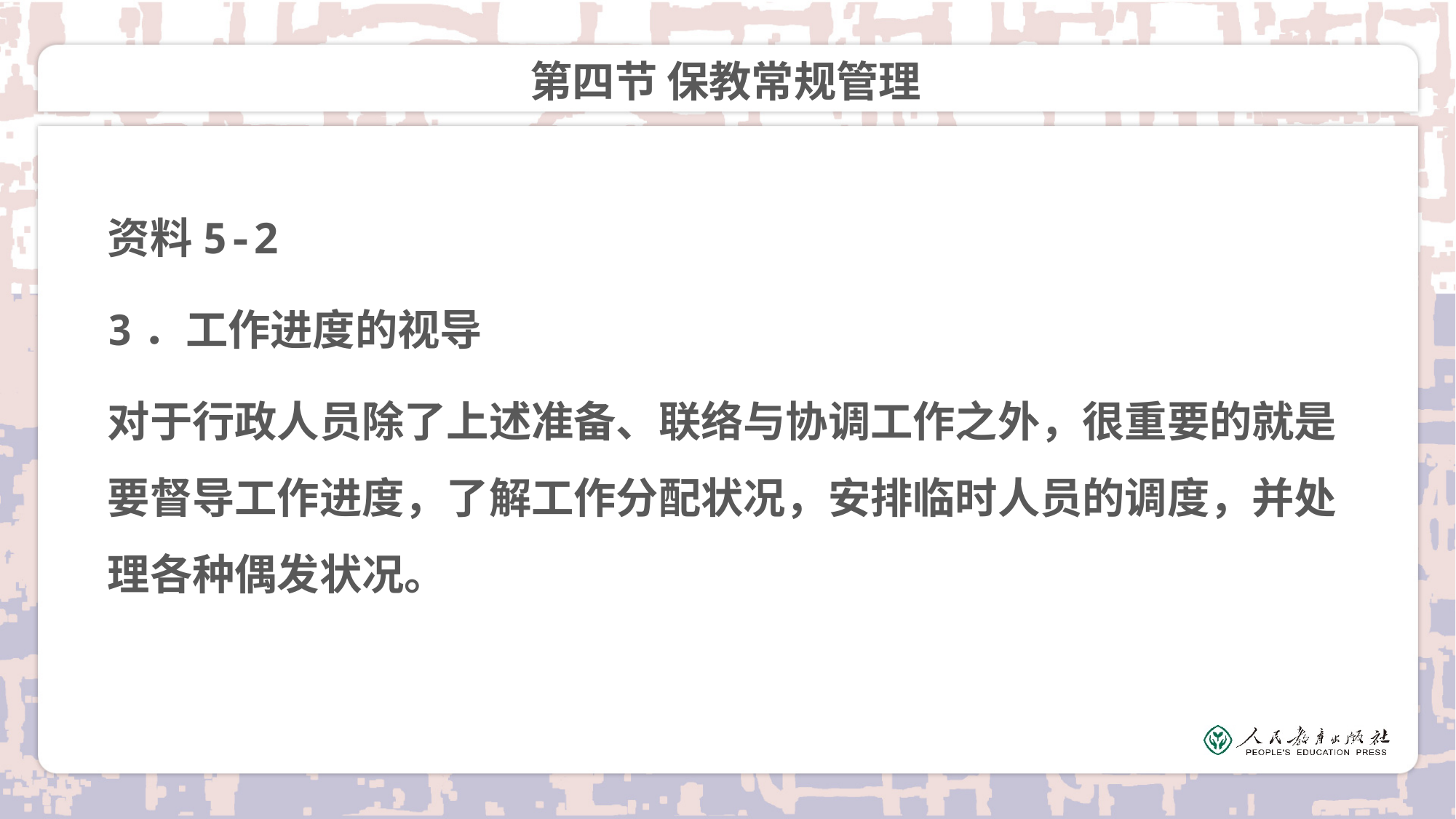

# 第四节 保教常规管理
资料5-2
3．工作进度的视导
对于行政人员除了上述准备、联络与协调工作之外，很重要的就是要督导工作进度，了解工作分配状况，安排临时人员的调度，并处理各种偶发状况。